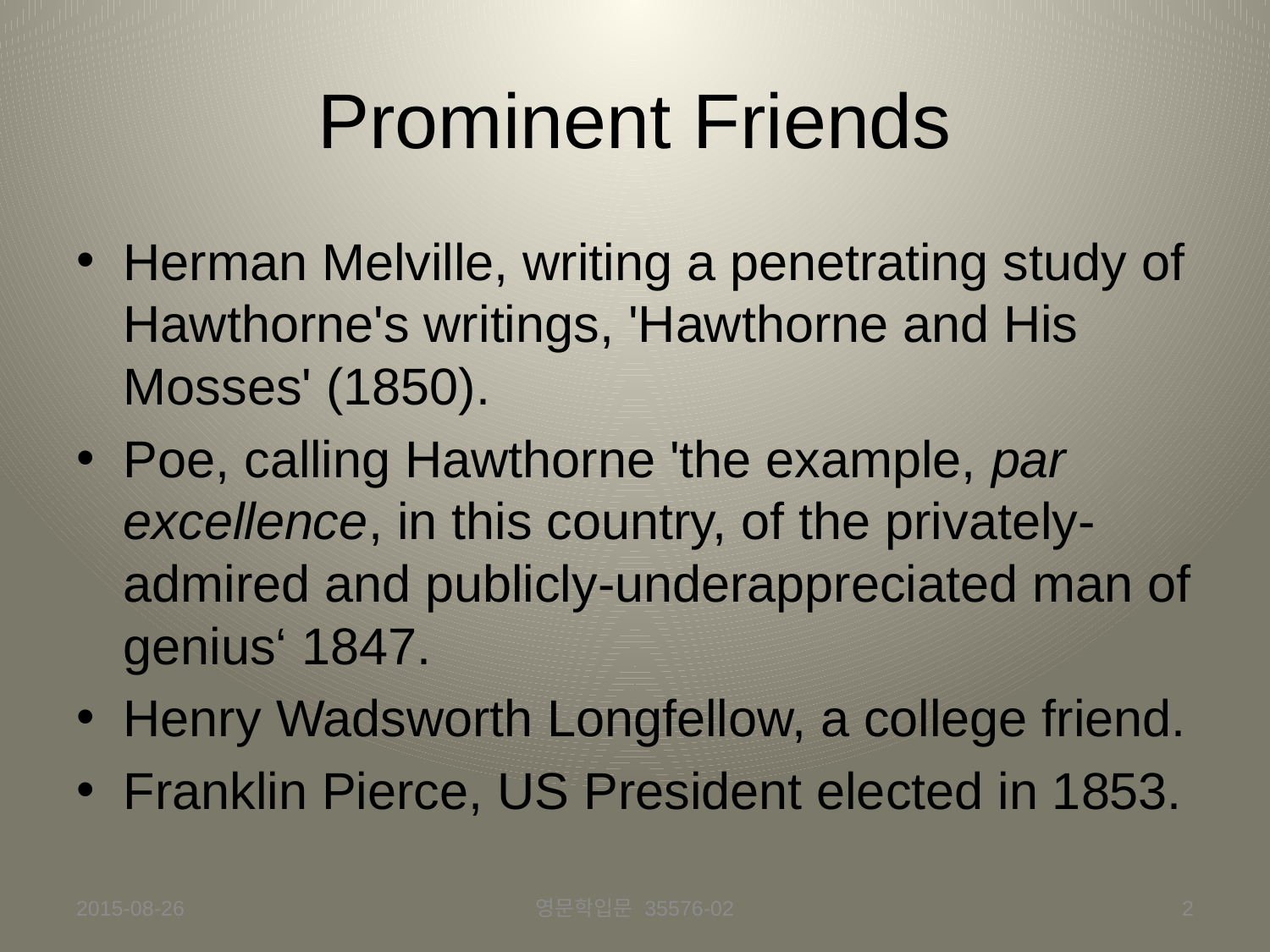

# Prominent Friends
Herman Melville, writing a penetrating study of Hawthorne's writings, 'Hawthorne and His Mosses' (1850).
Poe, calling Hawthorne 'the example, par excellence, in this country, of the privately-admired and publicly-underappreciated man of genius‘ 1847.
Henry Wadsworth Longfellow, a college friend.
Franklin Pierce, US President elected in 1853.
2015-08-26
영문학입문 35576-02
2